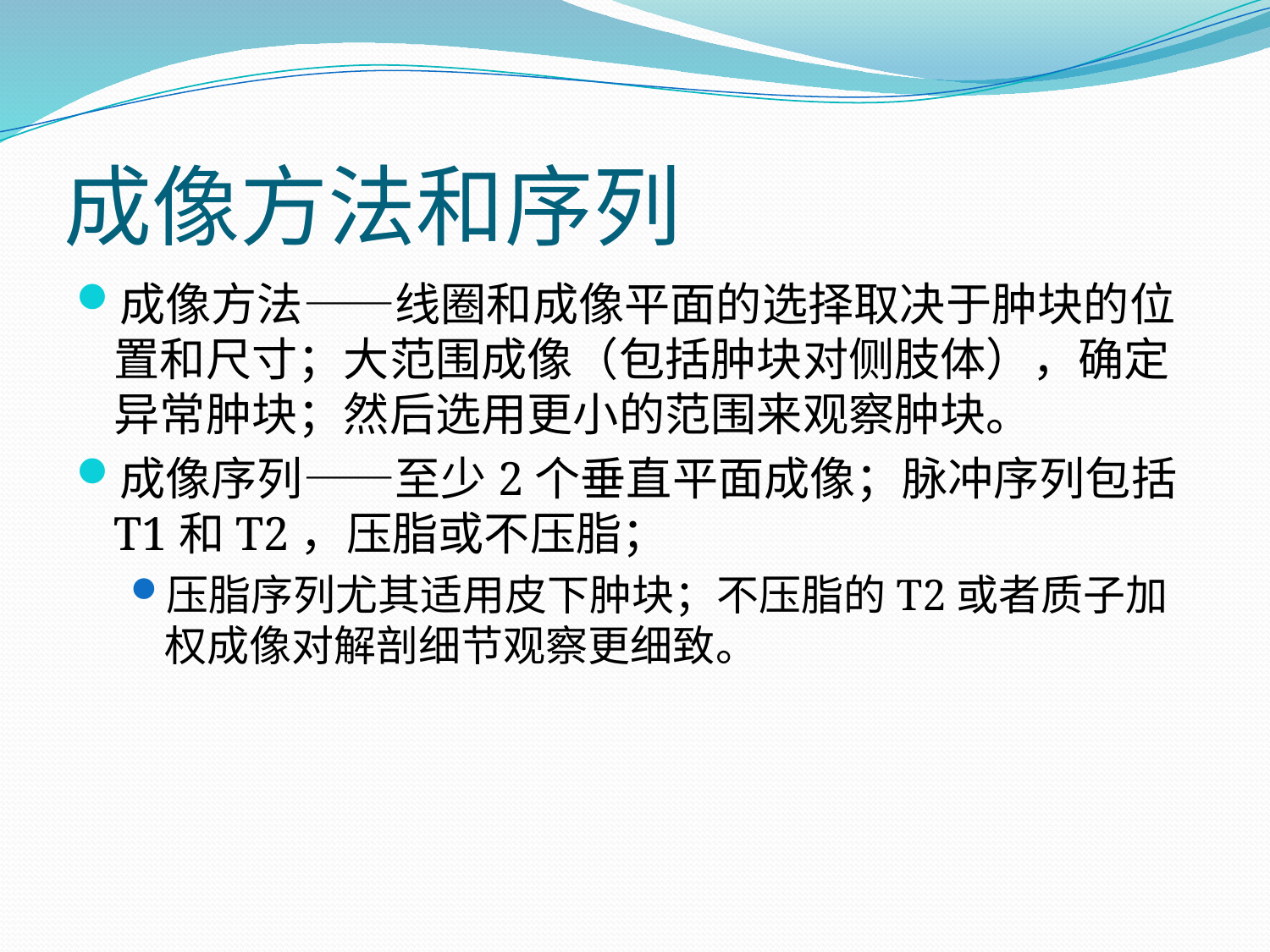

# 成像方法和序列
成像方法——线圈和成像平面的选择取决于肿块的位置和尺寸；大范围成像（包括肿块对侧肢体），确定异常肿块；然后选用更小的范围来观察肿块。
成像序列——至少2个垂直平面成像；脉冲序列包括T1和T2，压脂或不压脂；
压脂序列尤其适用皮下肿块；不压脂的T2或者质子加权成像对解剖细节观察更细致。